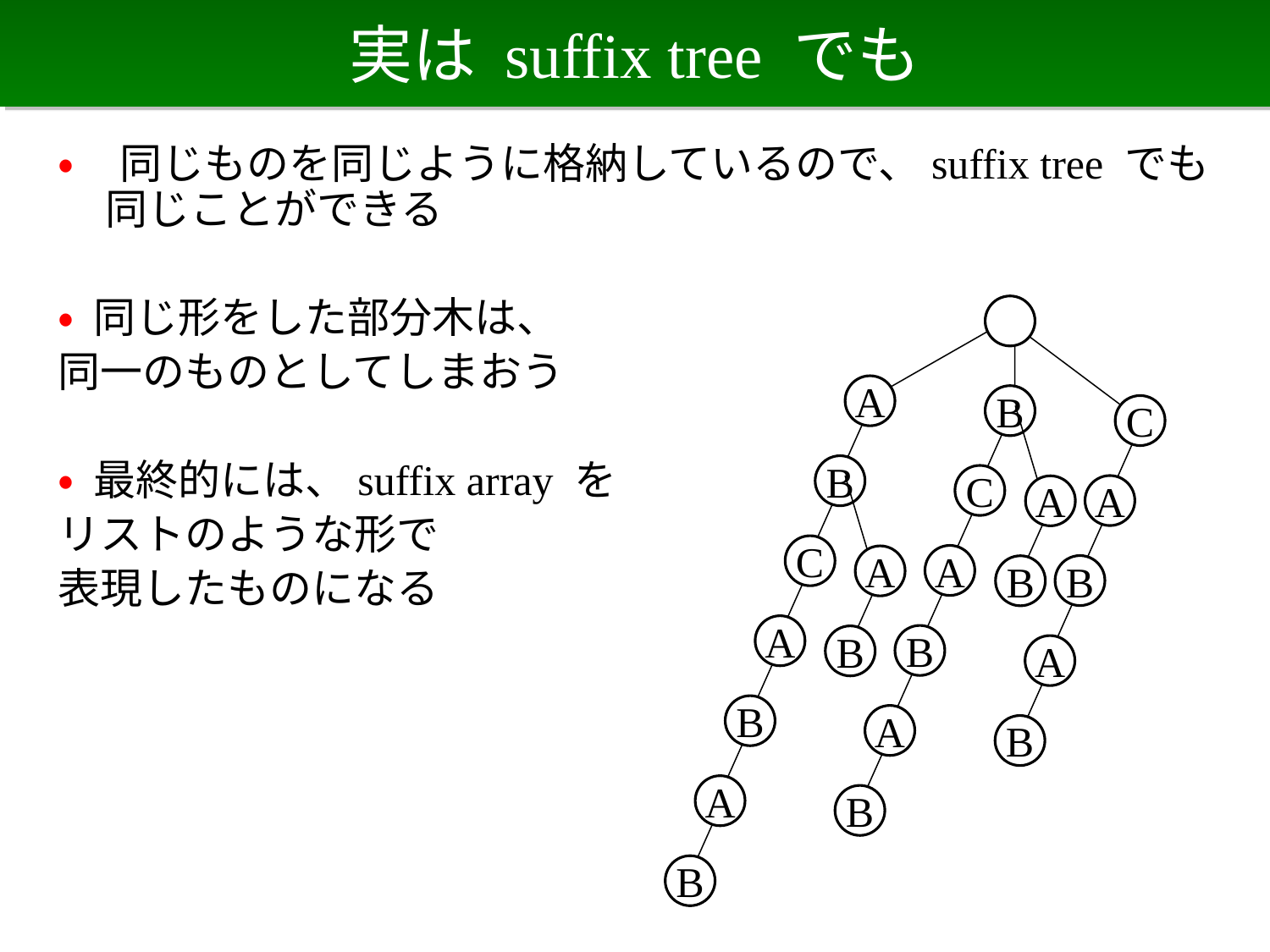

# 実は suffix tree でも
• 同じものを同じように格納しているので、suffix tree でも同じことができる

• 同じ形をした部分木は、
同一のものとしてしまおう

• 最終的には、suffix array を
リストのような形で
表現したものになる

A
B
C

B
C
A

A

C
A
A
B

B

A
B
B
A

B
A
B

A
B

B